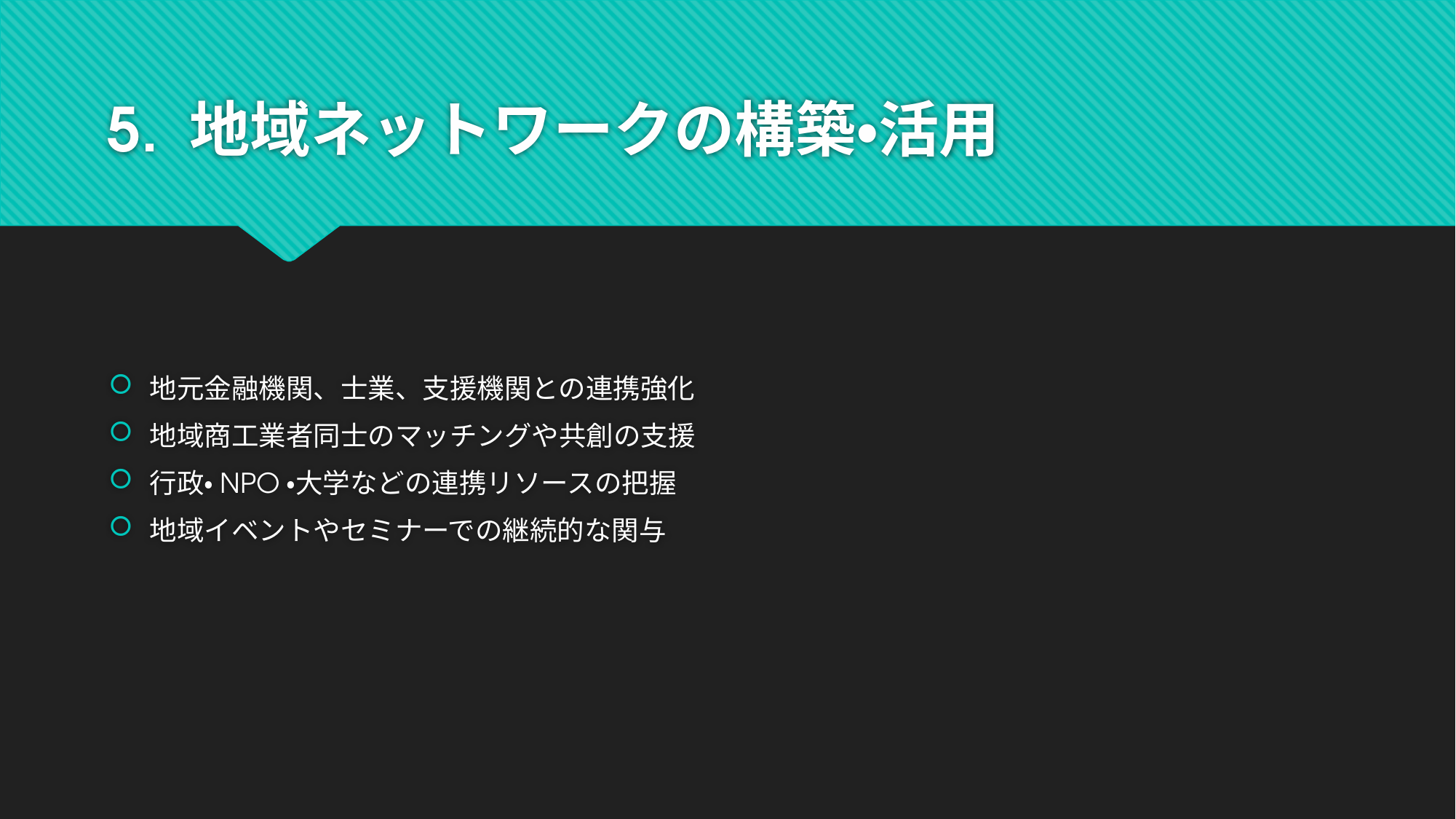

# 5. 地域ネットワークの構築・活用
地元金融機関、士業、支援機関との連携強化
地域商工業者同士のマッチングや共創の支援
行政・NPO・大学などの連携リソースの把握
地域イベントやセミナーでの継続的な関与